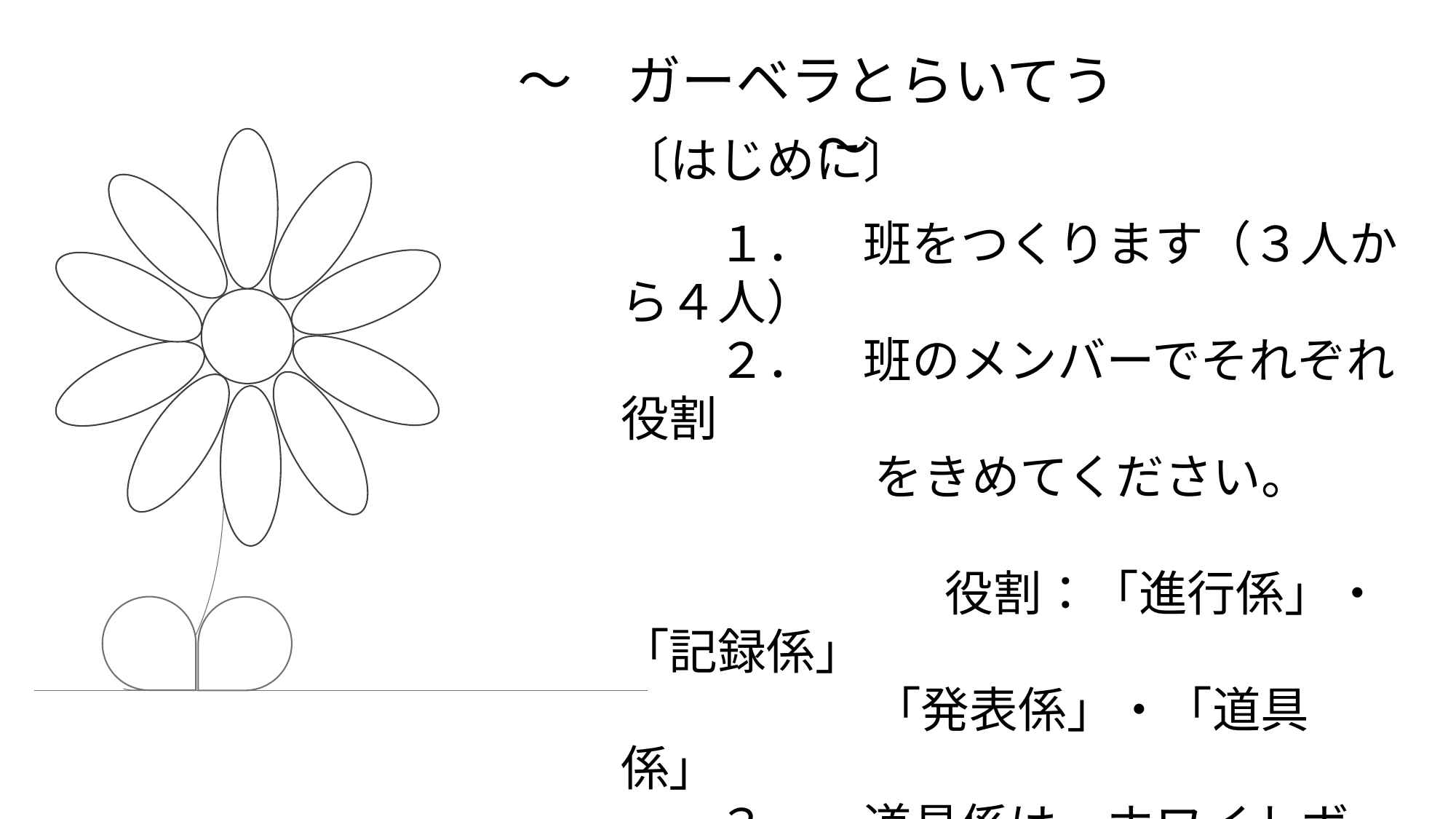

～　ガーベラとらいてう　～
〔はじめに〕

　　１．　班をつくります（３人から４人）
　　２．　班のメンバーでそれぞれ役割
　　　　　 をきめてください。
　　　　　　   役割：「進行係」・「記録係」
                      「発表係」・「道具係」
　　３．　道具係は、ホワイトボードセット・
         ワークシートを準備してください。
　　４．　ガーベラに色を塗ってみましょう。